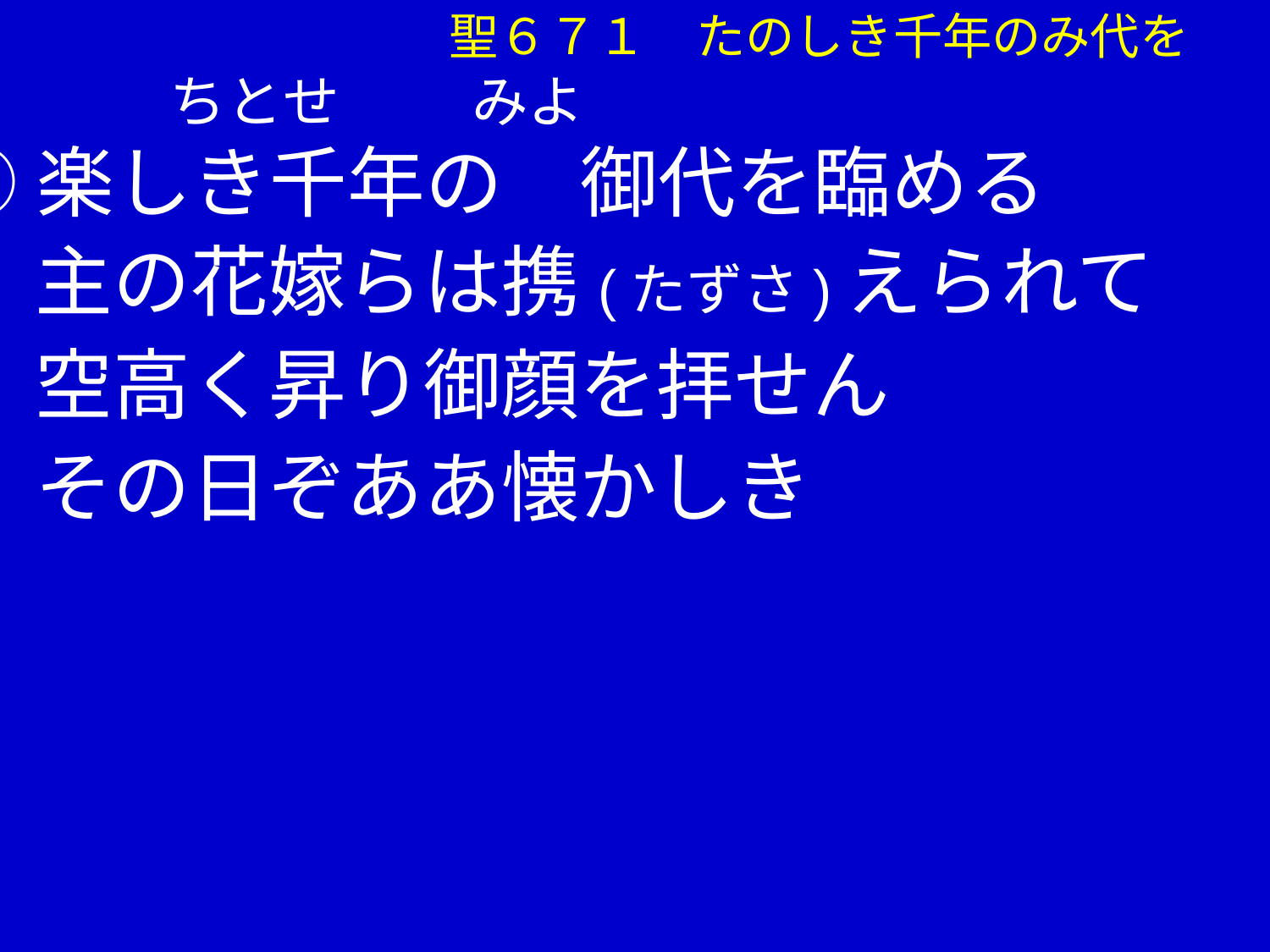

聖６７１　たのしき千年のみ代を
                 ちとせ　      みよ
①楽しき千年の　御代を臨める
　 主の花嫁らは携(たずさ)えられて
　 空高く昇り御顔を拝せん
　 その日ぞああ懐かしき